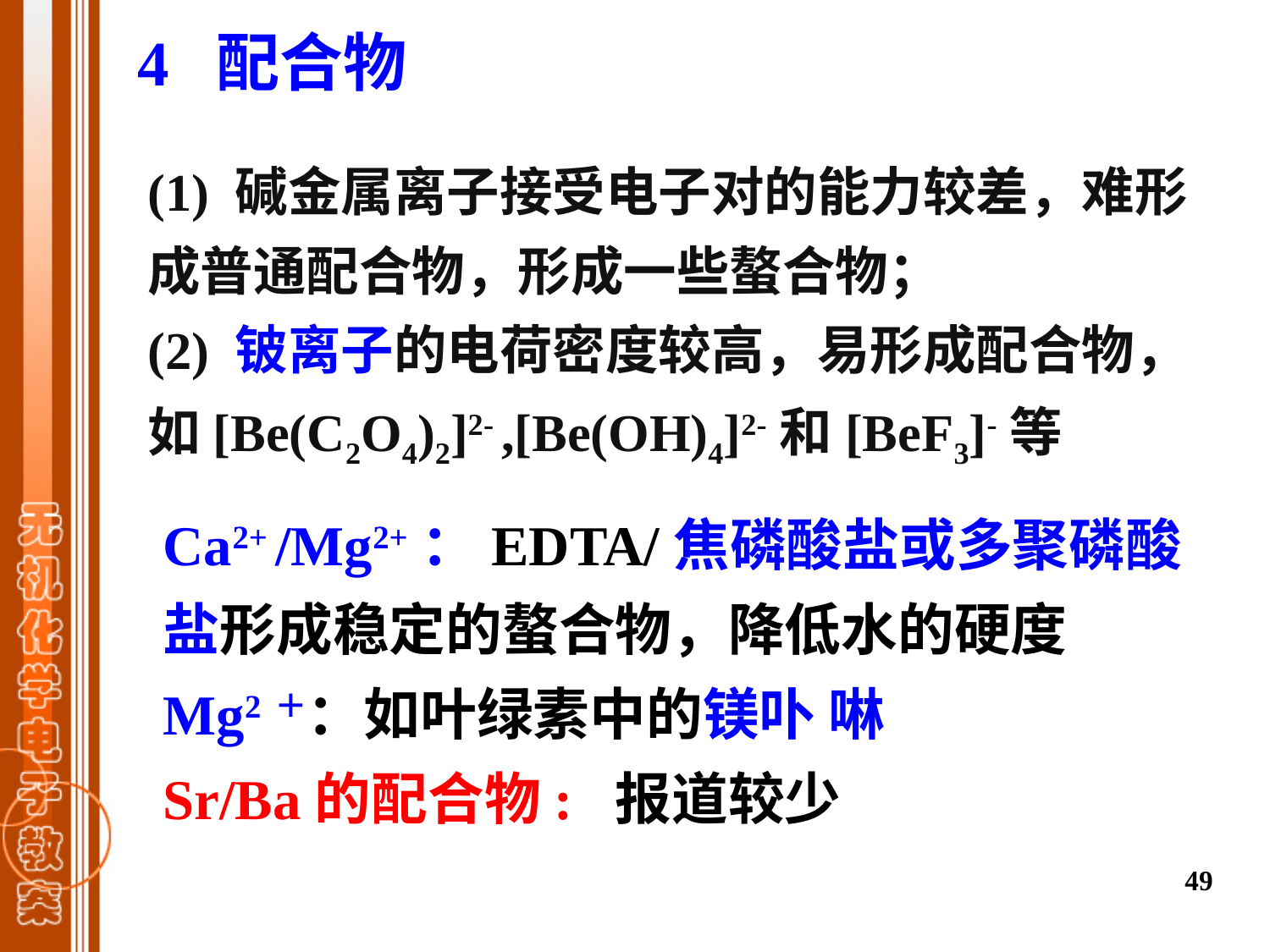

# 4  配合物
(1) 碱金属离子接受电子对的能力较差，难形成普通配合物，形成一些螯合物；
(2) 铍离子的电荷密度较高，易形成配合物，如[Be(C2O4)2]2- ,[Be(OH)4]2-和[BeF3]-等
Ca2+ /Mg2+：EDTA/焦磷酸盐或多聚磷酸盐形成稳定的螯合物，降低水的硬度
Mg2＋：如叶绿素中的镁卟 啉
Sr/Ba的配合物:  报道较少
49